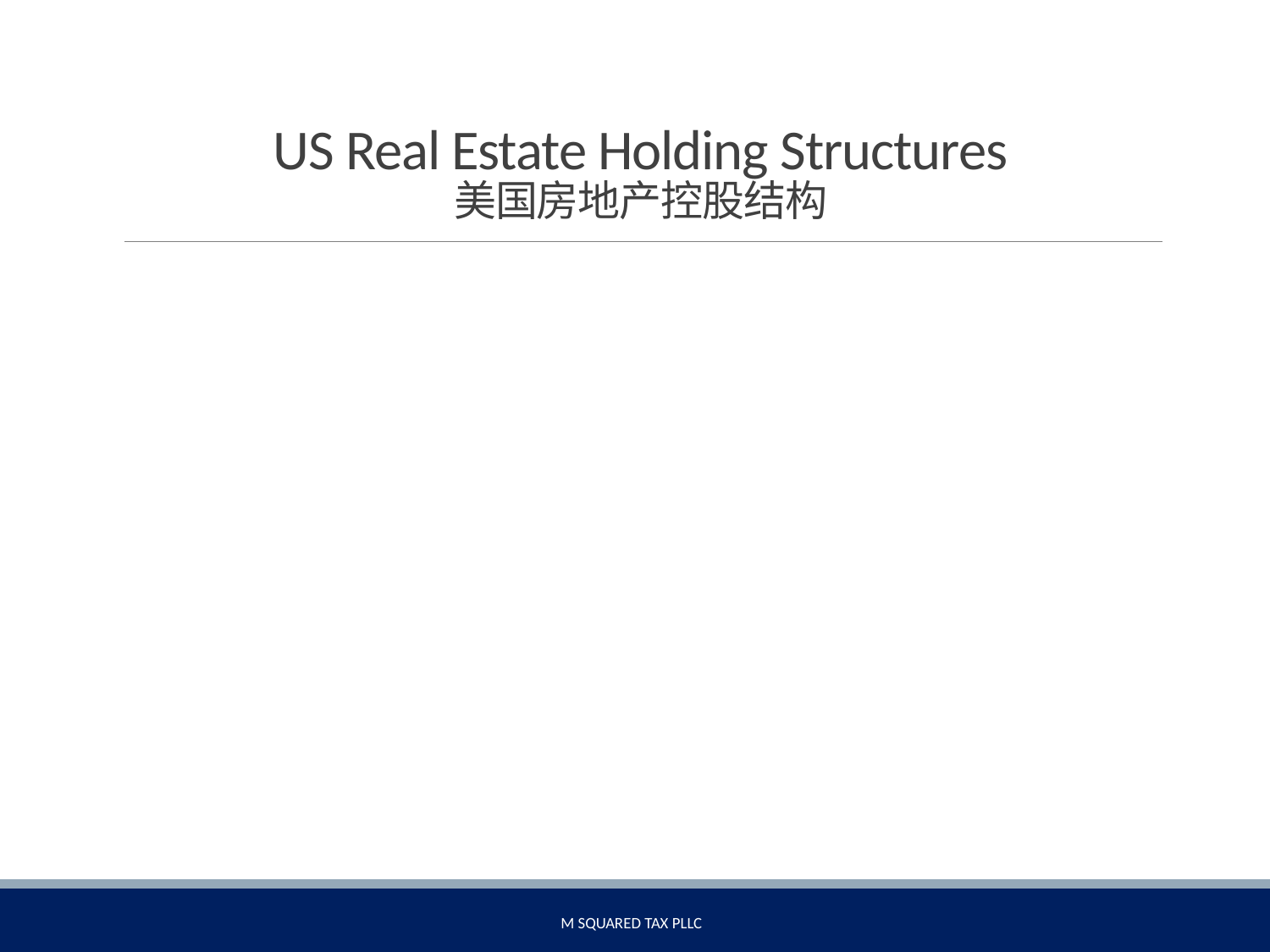

# US Real Estate Holding Structures 美国房地产控股结构
M Squared Tax PLLC